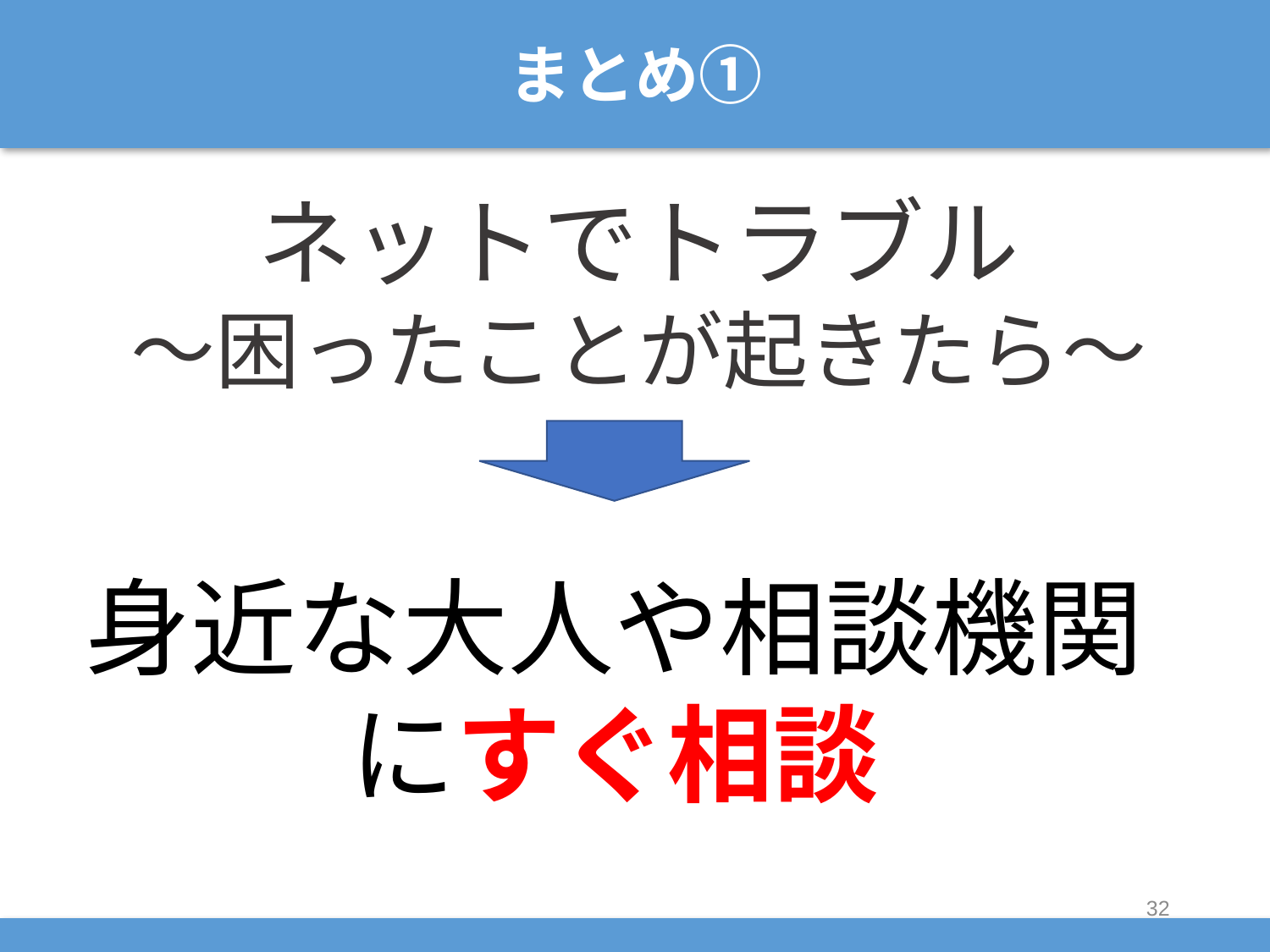

まとめ①
ネットでトラブル
～困ったことが起きたら～

身近な大人や相談機関にすぐ相談
32